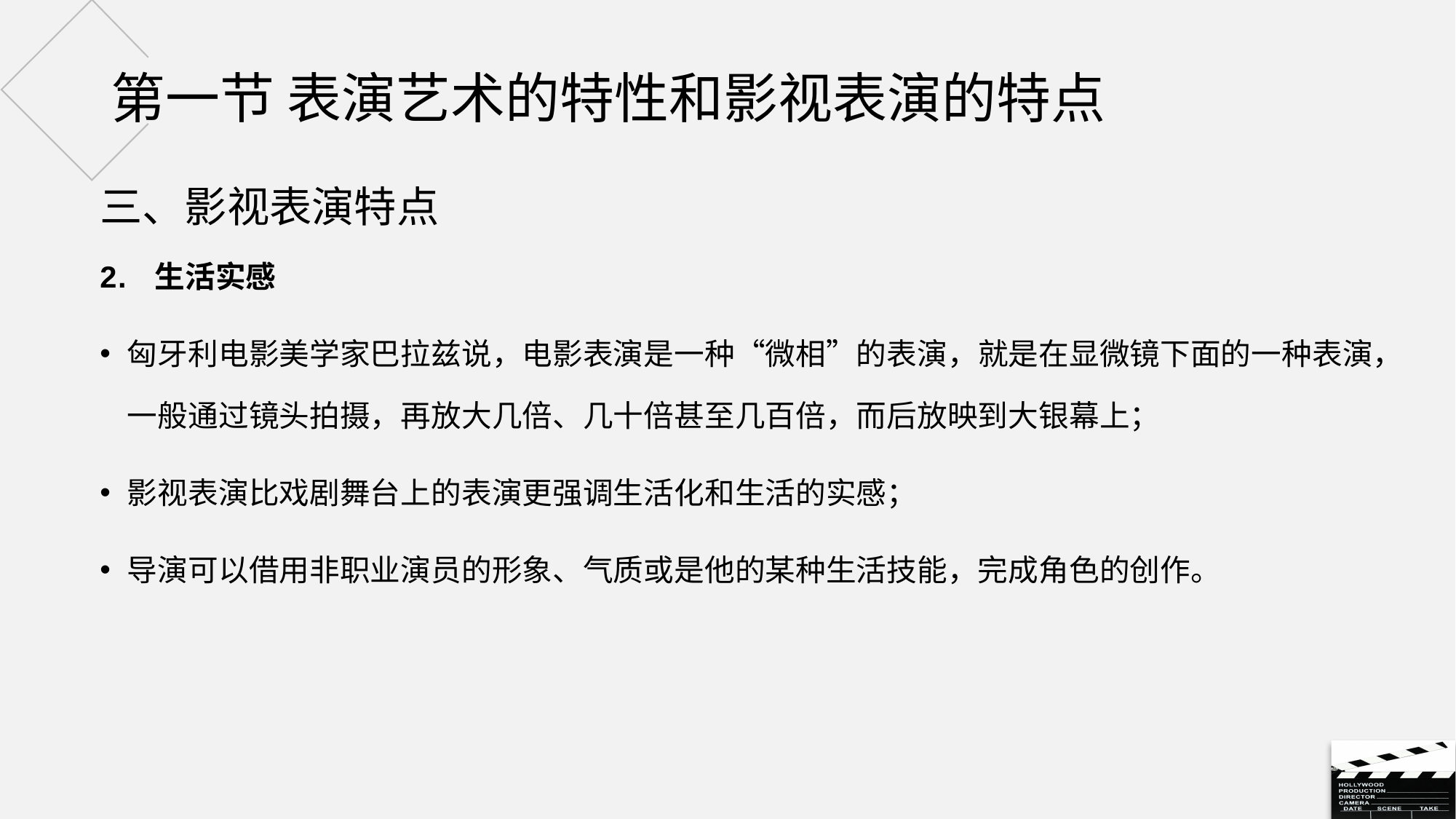

# 第一节 表演艺术的特性和影视表演的特点
三、影视表演特点
生活实感
匈牙利电影美学家巴拉兹说，电影表演是一种“微相”的表演，就是在显微镜下面的一种表演，一般通过镜头拍摄，再放大几倍、几十倍甚至几百倍，而后放映到大银幕上；
影视表演比戏剧舞台上的表演更强调生活化和生活的实感；
导演可以借用非职业演员的形象、气质或是他的某种生活技能，完成角色的创作。